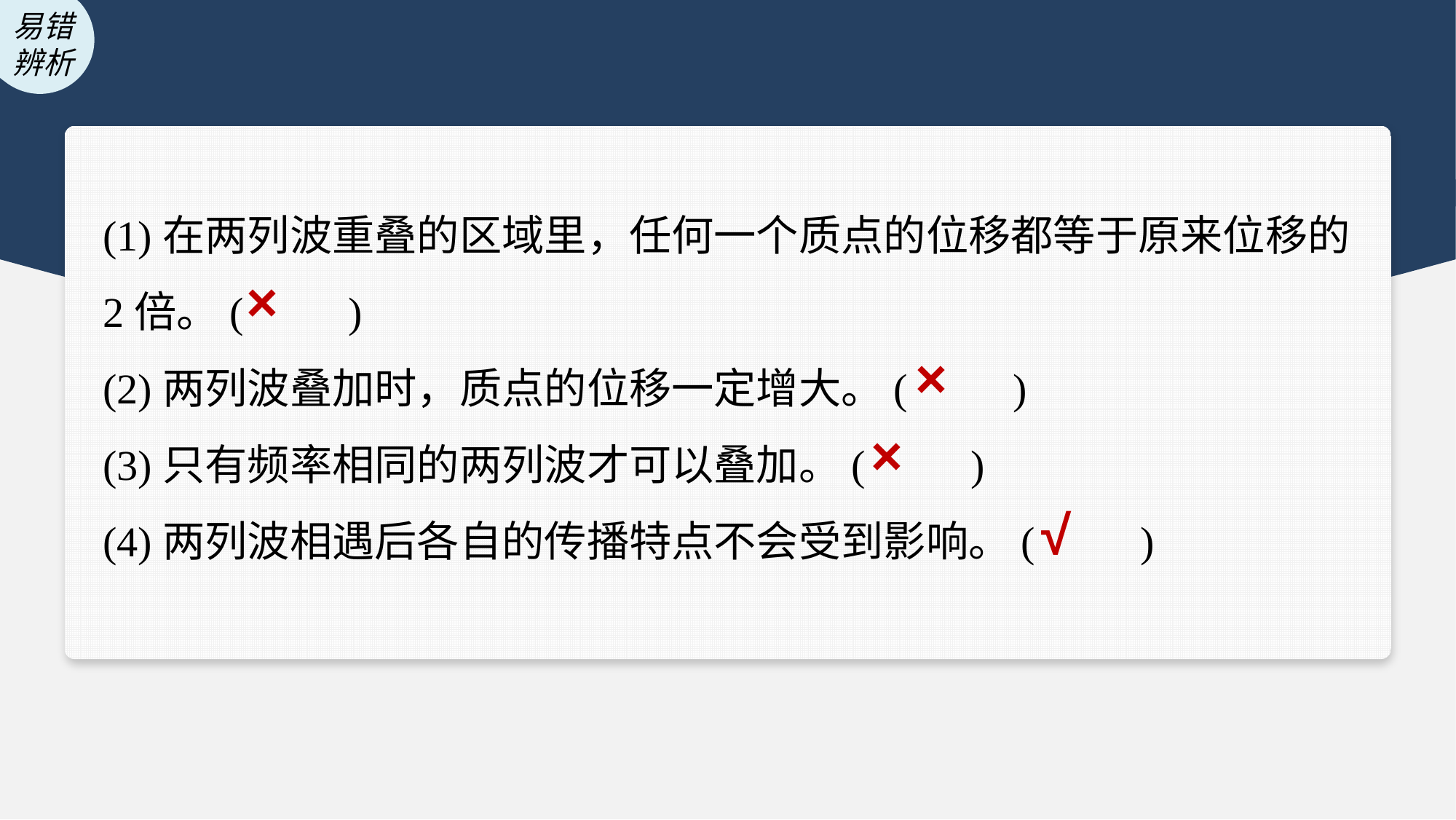

(1)在两列波重叠的区域里，任何一个质点的位移都等于原来位移的2倍。(　　)
(2)两列波叠加时，质点的位移一定增大。(　　)
(3)只有频率相同的两列波才可以叠加。(　　)
(4)两列波相遇后各自的传播特点不会受到影响。(　　)
×
×
×
√